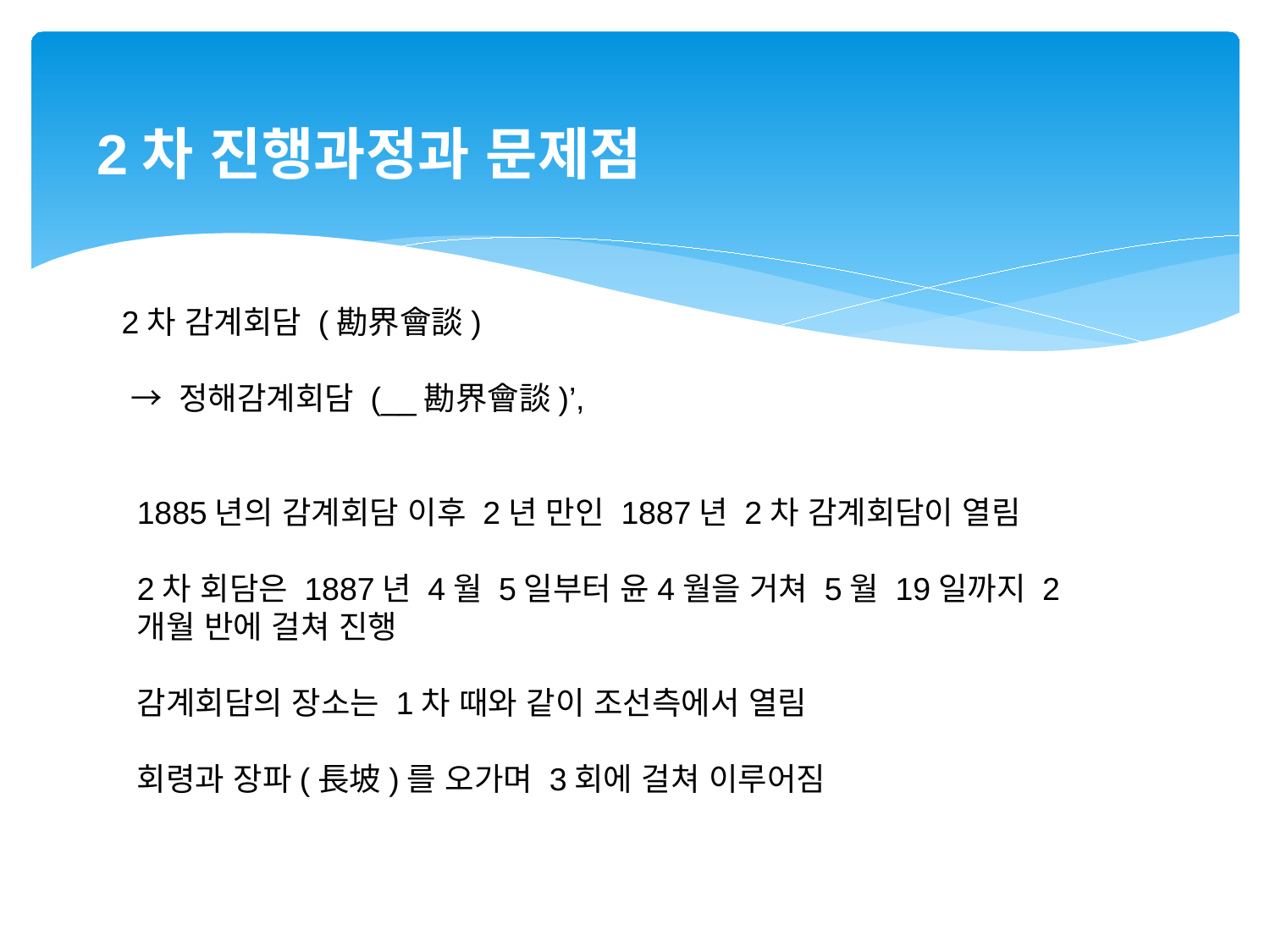

2차 진행과정과 문제점
2차 감계회담 (勘界會談)

 → 정해감계회담 (__勘界會談)’,

1885년의 감계회담 이후 2년 만인 1887년 2차 감계회담이 열림

2차 회담은 1887년 4월 5일부터 윤4월을 거쳐 5월 19일까지 2개월 반에 걸쳐 진행

감계회담의 장소는 1차 때와 같이 조선측에서 열림

회령과 장파(長坡)를 오가며 3회에 걸쳐 이루어짐